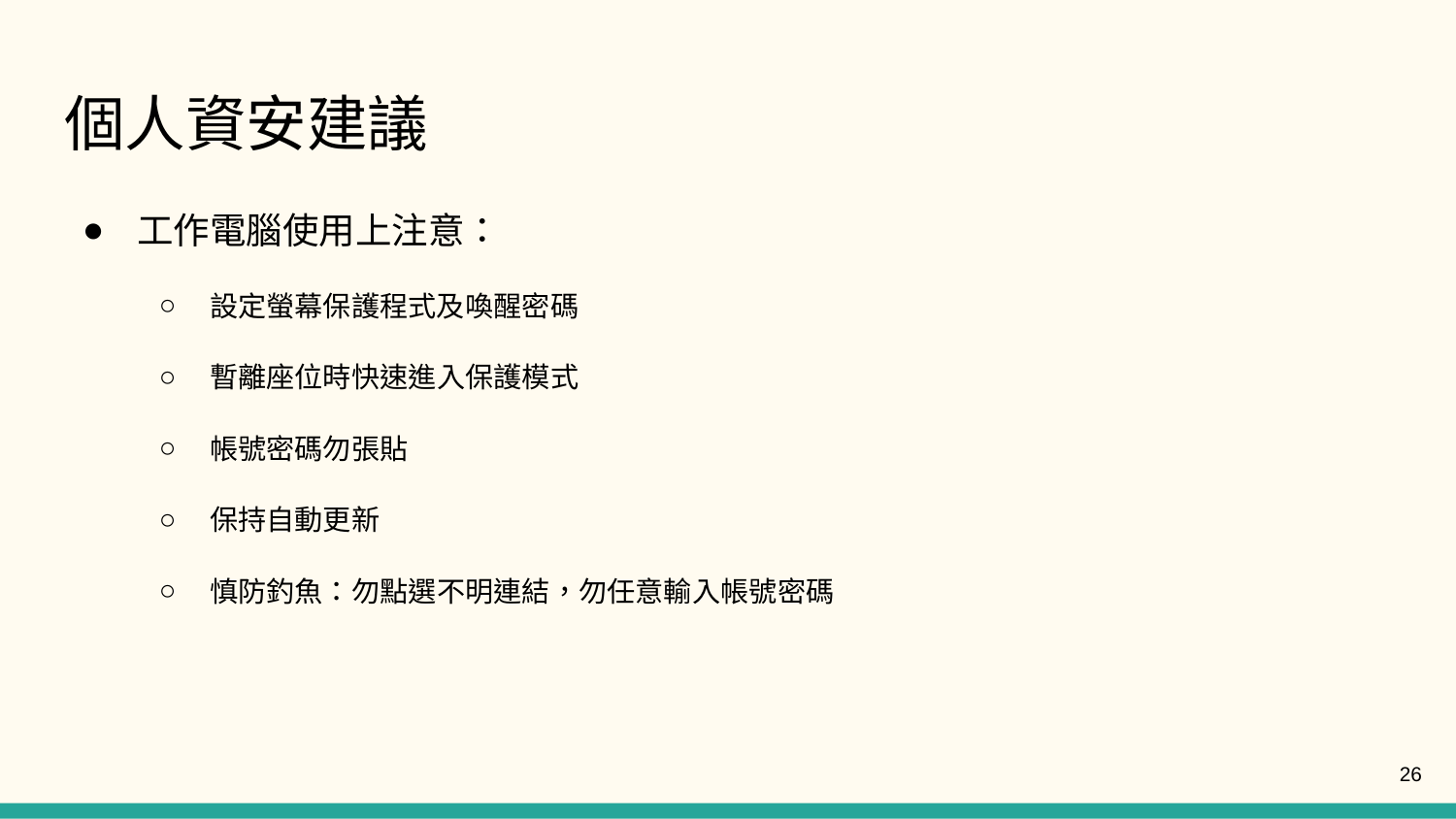

# 個人資安建議
工作電腦使用上注意：
設定螢幕保護程式及喚醒密碼
暫離座位時快速進入保護模式
帳號密碼勿張貼
保持自動更新
慎防釣魚：勿點選不明連結，勿任意輸入帳號密碼

26